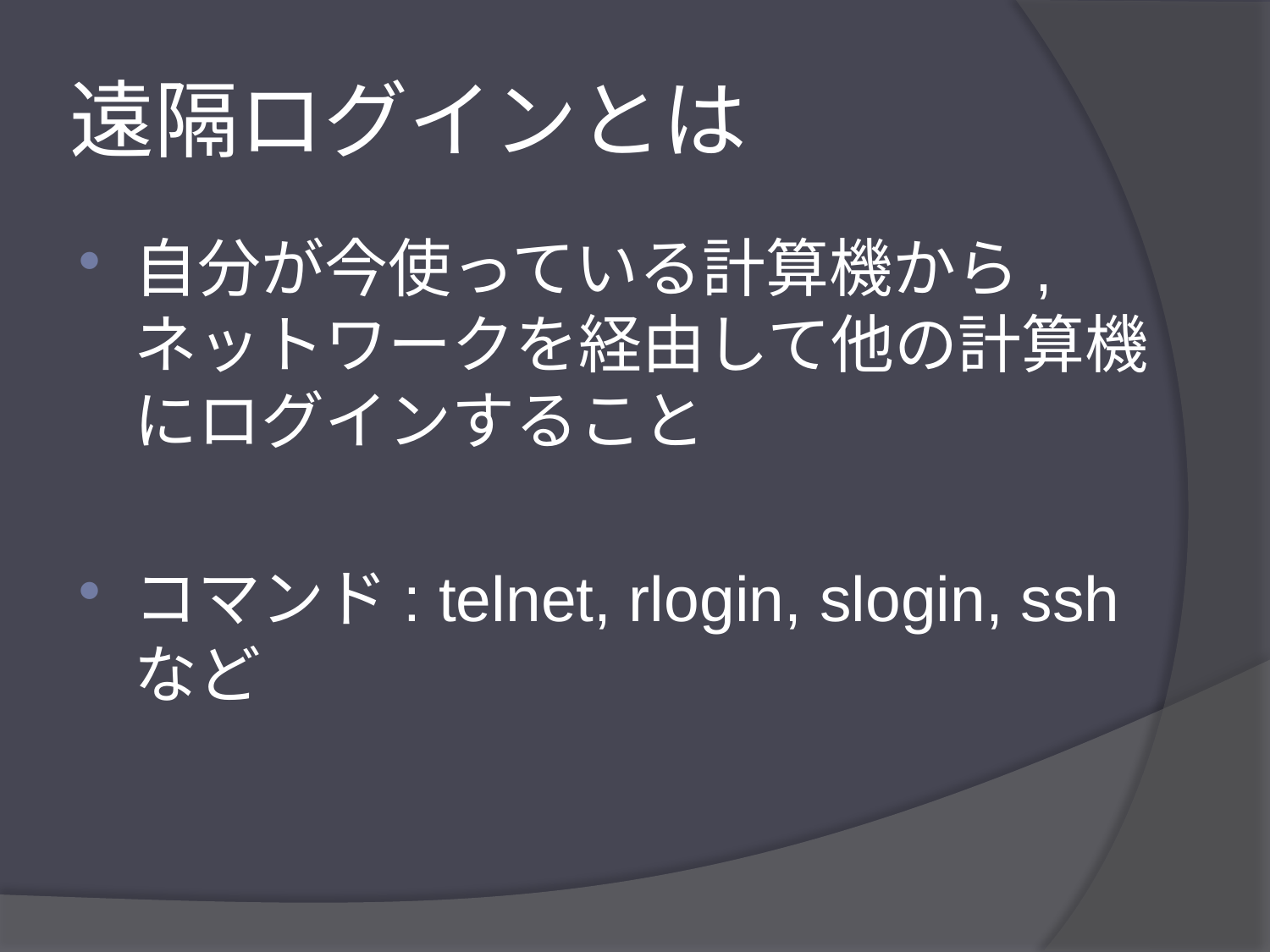

# 遠隔ログインとは
自分が今使っている計算機から,ネットワークを経由して他の計算機にログインすること

コマンド: telnet, rlogin, slogin, ssh など